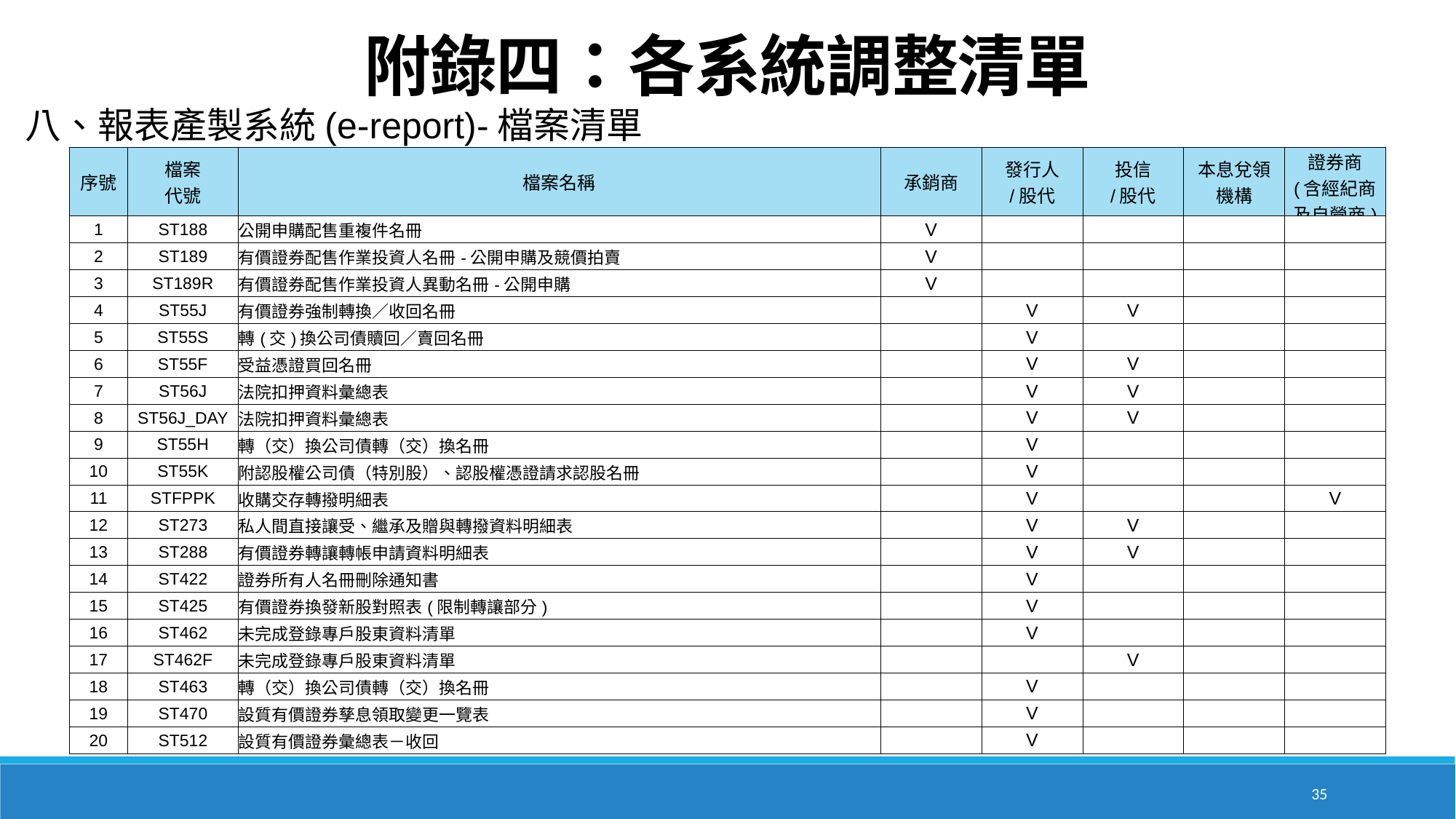

附錄四：各系統調整清單
八、報表產製系統(e-report)-檔案清單
| 序號 | 檔案 代號 | 檔案名稱 | 承銷商 | 發行人 /股代 | 投信 /股代 | 本息兌領 機構 | 證券商 (含經紀商 及自營商) |
| --- | --- | --- | --- | --- | --- | --- | --- |
| 1 | ST188 | 公開申購配售重複件名冊 | V |  |  |  |  |
| 2 | ST189 | 有價證券配售作業投資人名冊-公開申購及競價拍賣 | V |  |  |  |  |
| 3 | ST189R | 有價證券配售作業投資人異動名冊-公開申購 | V |  |  |  |  |
| 4 | ST55J | 有價證券強制轉換／收回名冊 |  | V | V |  |  |
| 5 | ST55S | 轉(交)換公司債贖回／賣回名冊 |  | V |  |  |  |
| 6 | ST55F | 受益憑證買回名冊 |  | V | V |  |  |
| 7 | ST56J | 法院扣押資料彙總表 |  | V | V |  |  |
| 8 | ST56J\_DAY | 法院扣押資料彙總表 |  | V | V |  |  |
| 9 | ST55H | 轉（交）換公司債轉（交）換名冊 |  | V |  |  |  |
| 10 | ST55K | 附認股權公司債（特別股）、認股權憑證請求認股名冊 |  | V |  |  |  |
| 11 | STFPPK | 收購交存轉撥明細表 |  | V |  |  | V |
| 12 | ST273 | 私人間直接讓受、繼承及贈與轉撥資料明細表 |  | V | V |  |  |
| 13 | ST288 | 有價證券轉讓轉帳申請資料明細表 |  | V | V |  |  |
| 14 | ST422 | 證券所有人名冊刪除通知書 |  | V |  |  |  |
| 15 | ST425 | 有價證券換發新股對照表(限制轉讓部分) |  | V |  |  |  |
| 16 | ST462 | 未完成登錄專戶股東資料清單 |  | V |  |  |  |
| 17 | ST462F | 未完成登錄專戶股東資料清單 |  |  | V |  |  |
| 18 | ST463 | 轉（交）換公司債轉（交）換名冊 |  | V |  |  |  |
| 19 | ST470 | 設質有價證券孳息領取變更一覽表 |  | V |  |  |  |
| 20 | ST512 | 設質有價證券彙總表－收回 |  | V |  |  |  |
35